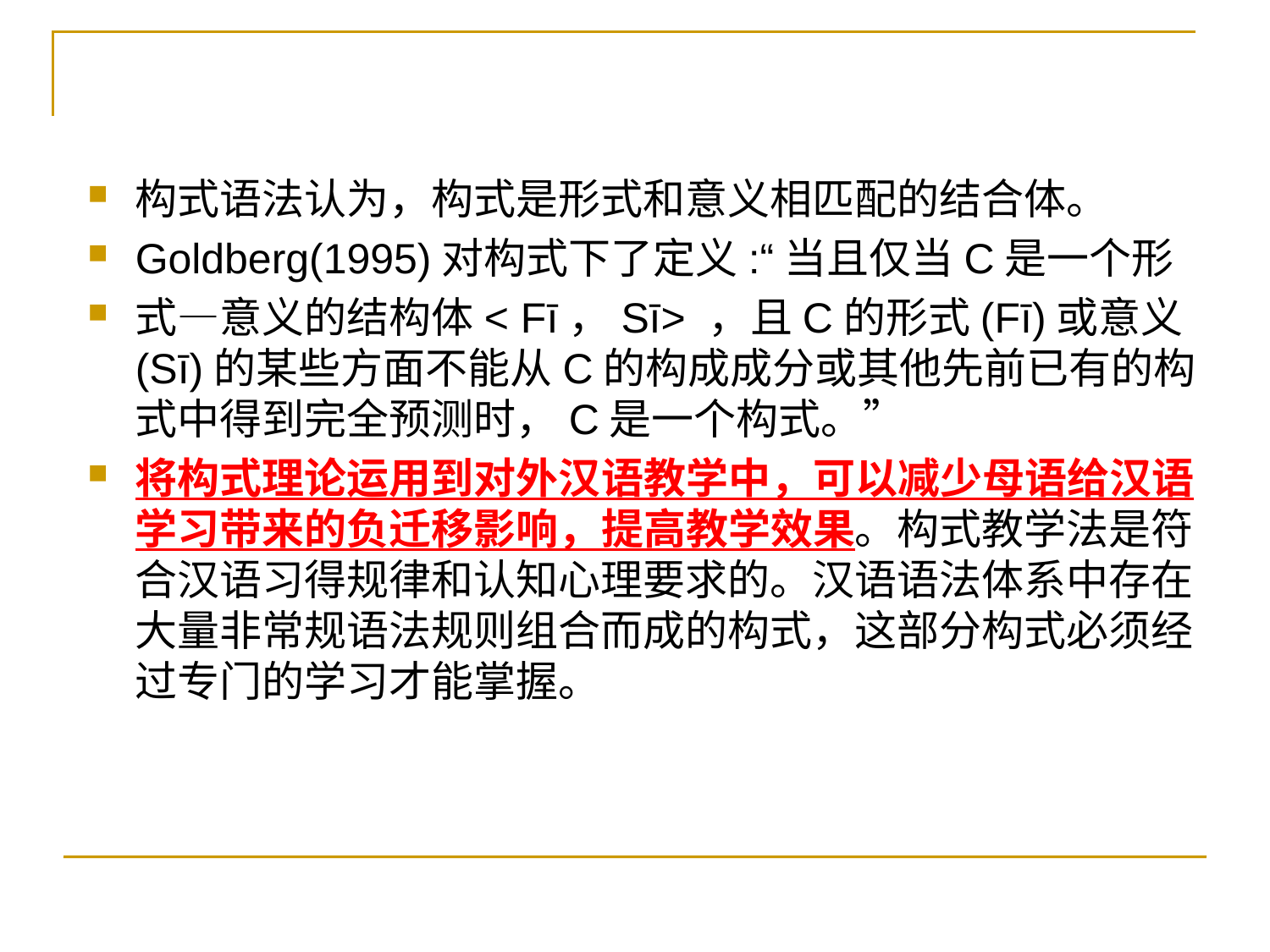

构式语法认为，构式是形式和意义相匹配的结合体。
Goldberg(1995)对构式下了定义:“当且仅当C是一个形
式—意义的结构体< Fī，Sī> ，且C的形式(Fī)或意义(Sī)的某些方面不能从C的构成成分或其他先前已有的构式中得到完全预测时，C是一个构式。”
将构式理论运用到对外汉语教学中，可以减少母语给汉语学习带来的负迁移影响，提高教学效果。构式教学法是符合汉语习得规律和认知心理要求的。汉语语法体系中存在大量非常规语法规则组合而成的构式，这部分构式必须经过专门的学习才能掌握。